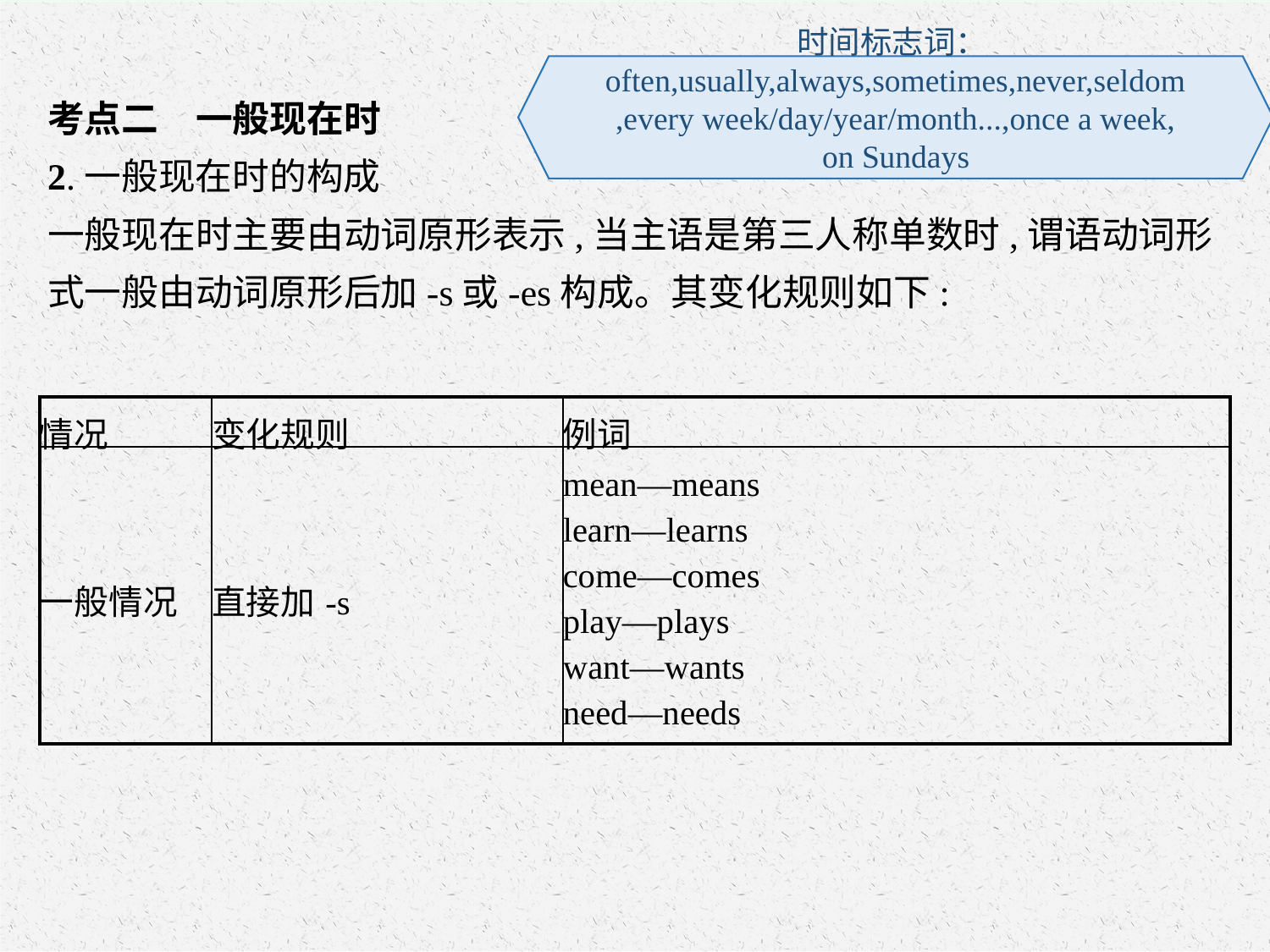

时间标志词：often,usually,always,sometimes,never,seldom,every week/day/year/month...,once a week,
on Sundays

考点二　一般现在时
2.一般现在时的构成
一般现在时主要由动词原形表示,当主语是第三人称单数时,谓语动词形式一般由动词原形后加-s或-es构成。其变化规则如下:
| 情况 | 变化规则 | 例词 |
| --- | --- | --- |
| 一般情况 | 直接加-s | mean—means learn—learns come—comes play—plays want—wants need—needs |